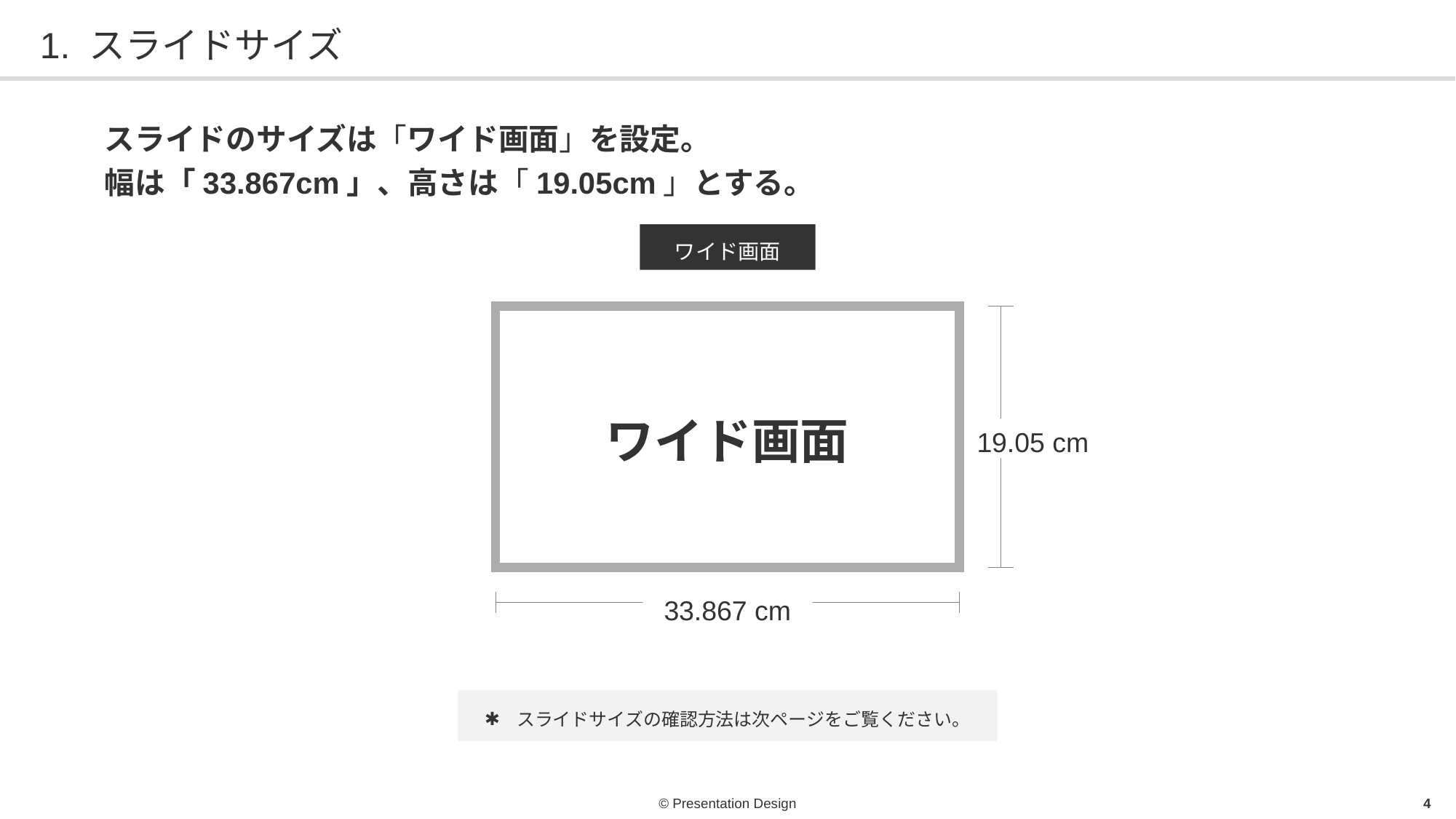

# 1. スライドサイズ
スライドのサイズは「ワイド画面」を設定。
幅は「33.867cm」、高さは「19.05cm」とする。
ワイド画面
ワイド画面
|  |  |
| --- | --- |
19.05 cm
33.867 cm
|  |
| --- |
|  |
スライドサイズの確認方法は次ページをご覧ください。
© Presentation Design
4